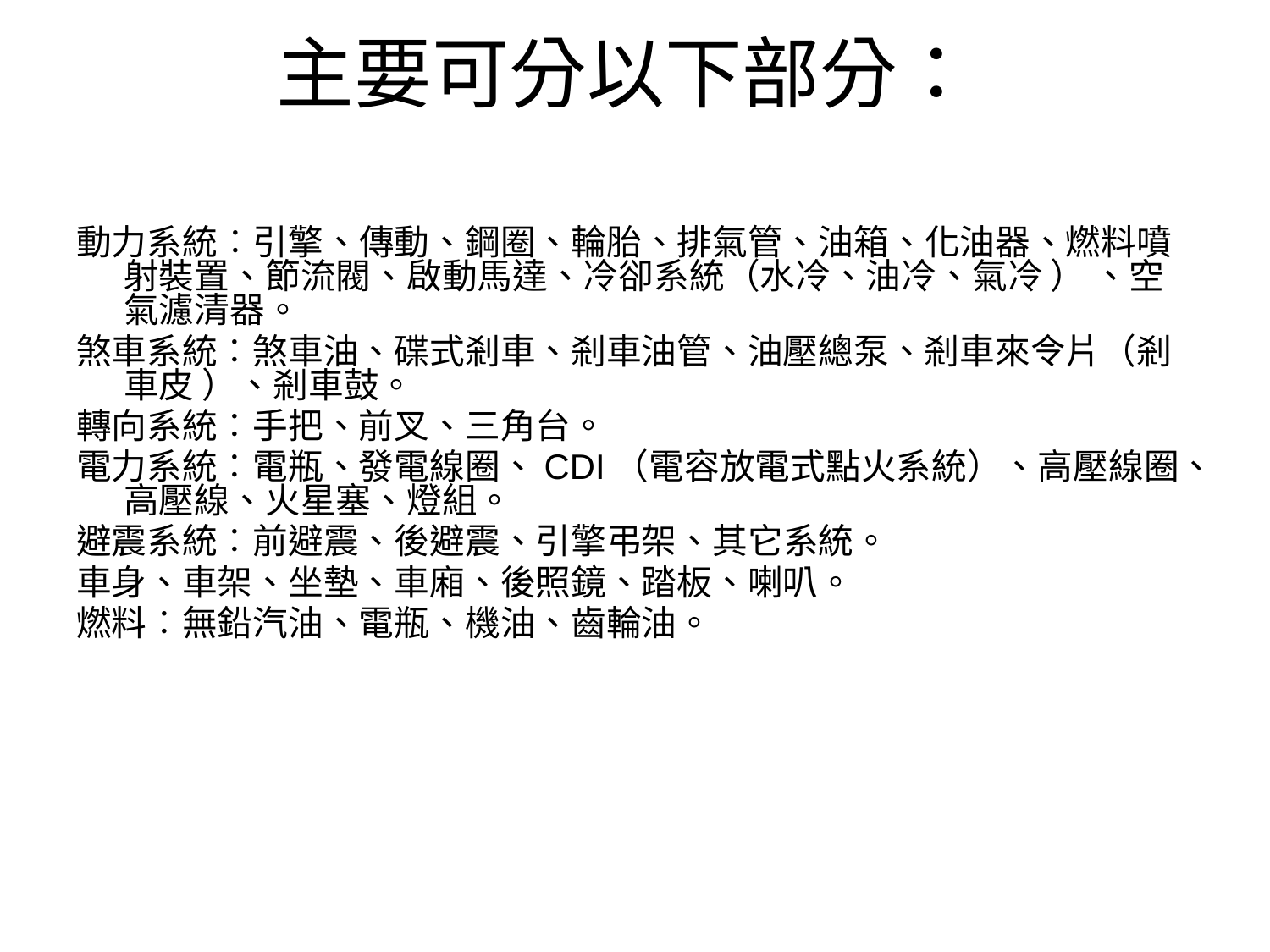

# 主要可分以下部分：
動力系統︰引擎、傳動、鋼圈、輪胎、排氣管、油箱、化油器、燃料噴射裝置、節流閥、啟動馬達、冷卻系統（水冷、油冷、氣冷 ） 、空氣濾清器。
煞車系統︰煞車油、碟式剎車、剎車油管、油壓總泵、剎車來令片（剎車皮 ）、剎車鼓。
轉向系統︰手把、前叉、三角台。
電力系統︰電瓶、發電線圈、CDI（電容放電式點火系統）、高壓線圈、高壓線、火星塞、燈組。
避震系統︰前避震、後避震、引擎弔架、其它系統。
車身、車架、坐墊、車廂、後照鏡、踏板、喇叭。
燃料︰無鉛汽油、電瓶、機油、齒輪油。